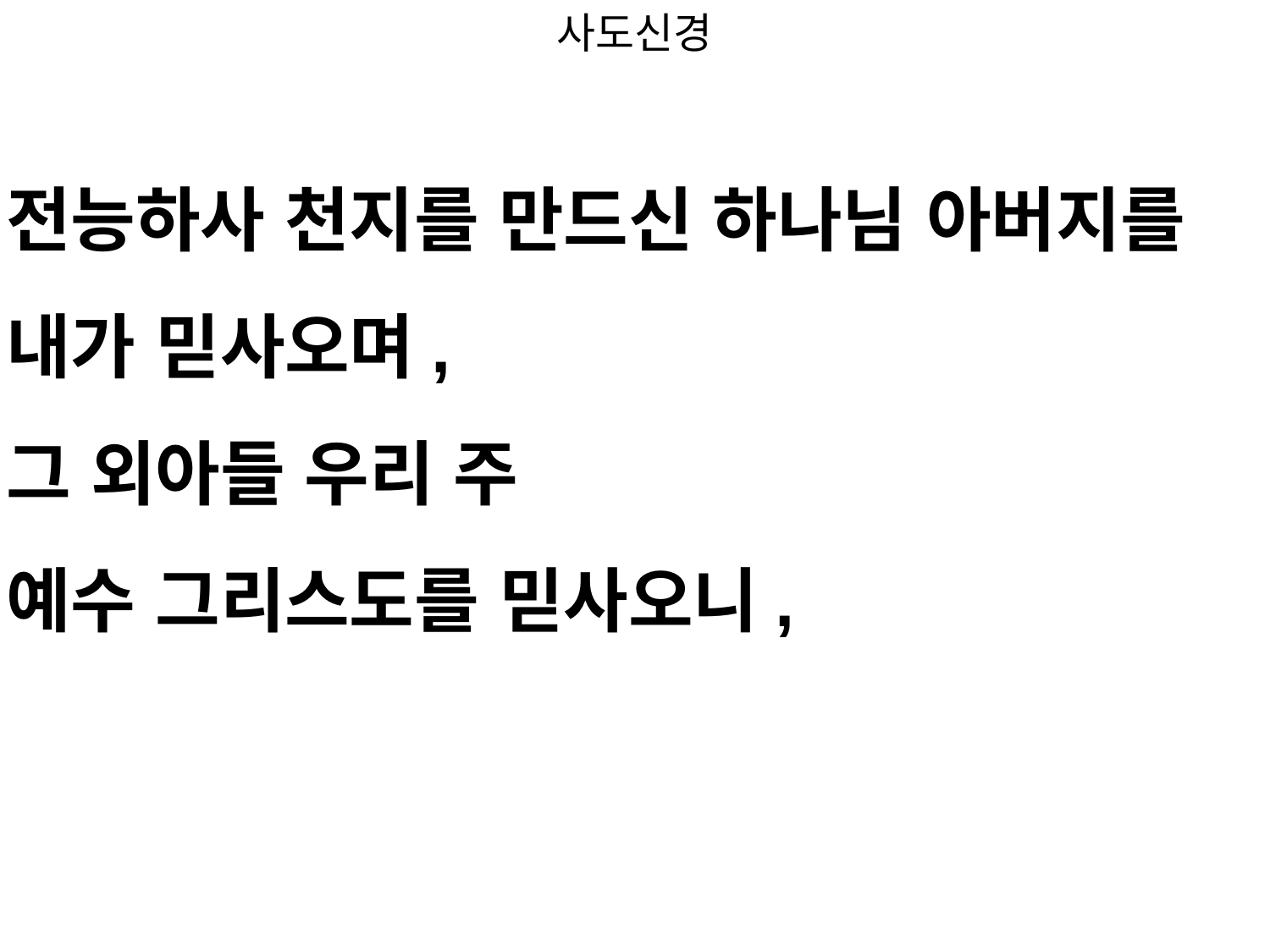

사도신경
#
전능하사 천지를 만드신 하나님 아버지를 내가 믿사오며,
그 외아들 우리 주
예수 그리스도를 믿사오니,